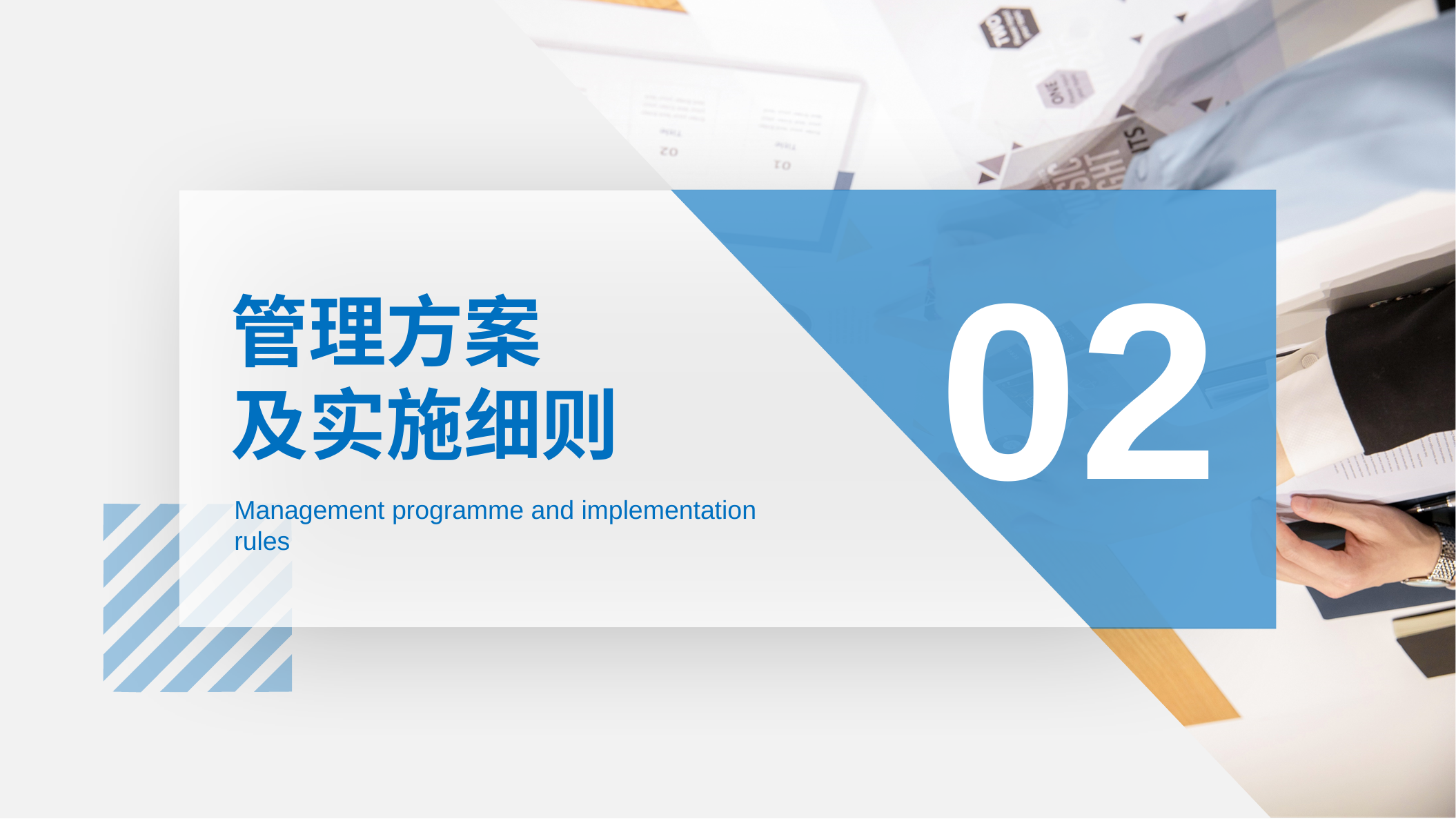

02
管理方案
及实施细则

Management programme and implementation rules